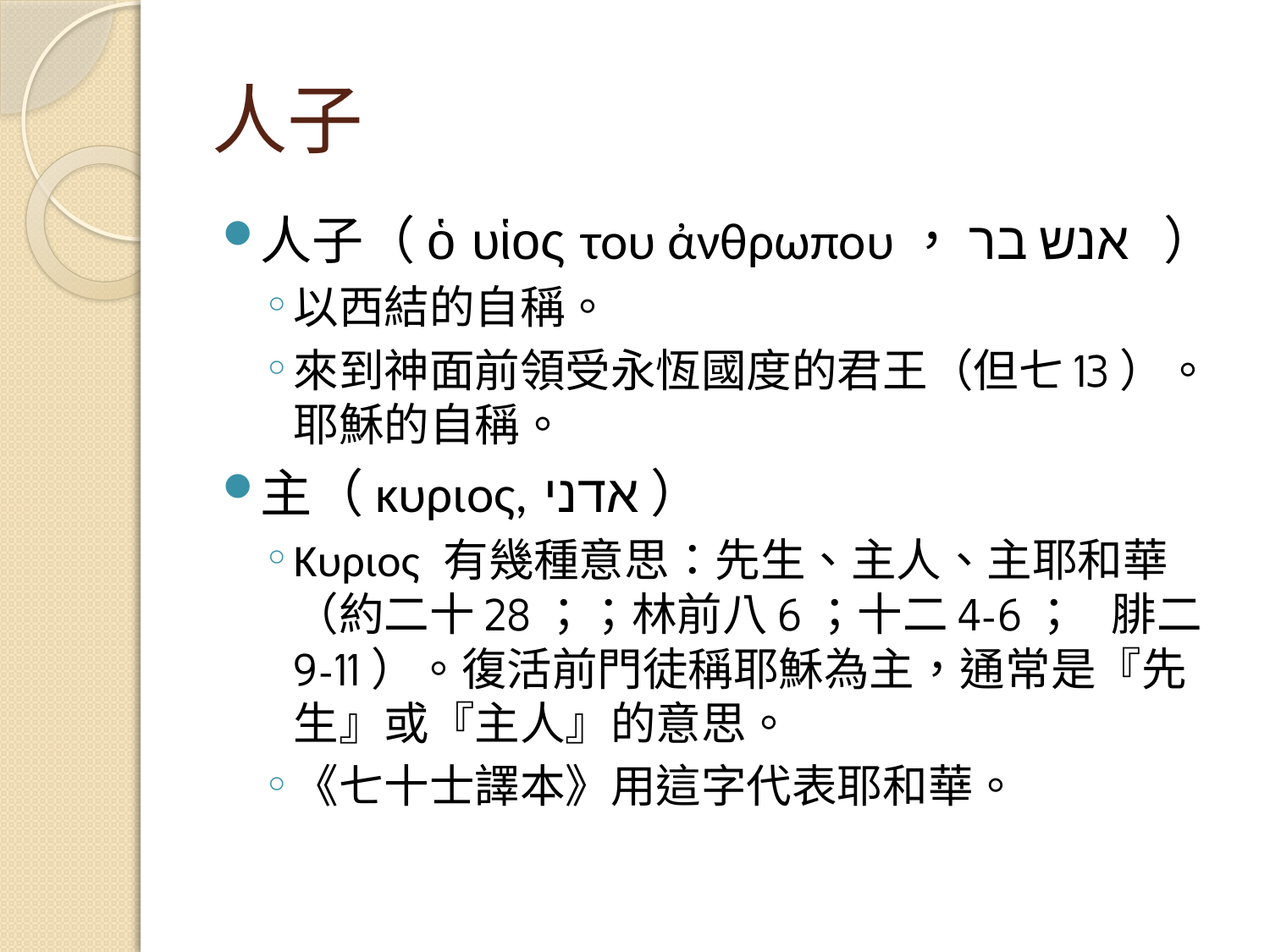

# 人子
人子（ὁ υἱος του ἀνθρωπου，אנש בר  ）
以西結的自稱。
來到神面前領受永恆國度的君王（但七13）。耶穌的自稱。
主（κυριος, אדני）
Kυριος 有幾種意思：先生、主人、主耶和華（約二十28；；林前八6；十二4-6；	腓二9-11）。復活前門徒稱耶穌為主，通常是『先生』或『主人』的意思。
《七十士譯本》用這字代表耶和華。